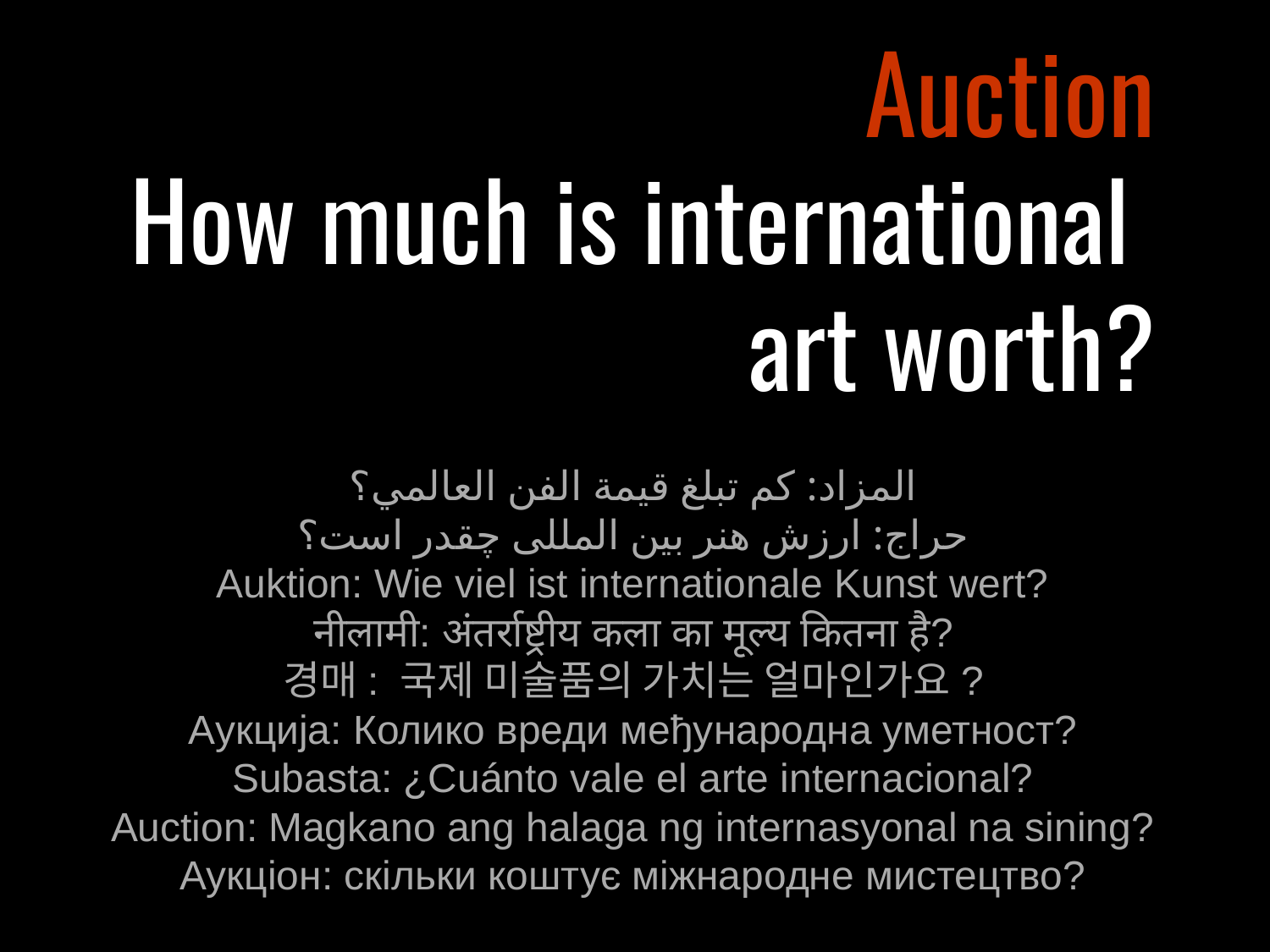

Auction
How much is international  art worth?
المزاد: كم تبلغ قيمة الفن العالمي؟
حراج: ارزش هنر بین المللی چقدر است؟
Auktion: Wie viel ist internationale Kunst wert?
नीलामी: अंतर्राष्ट्रीय कला का मूल्य कितना है?
경매: 국제 미술품의 가치는 얼마인가요?
Аукција: Колико вреди међународна уметност?
Subasta: ¿Cuánto vale el arte internacional?
Auction: Magkano ang halaga ng internasyonal na sining?
Аукціон: скільки коштує міжнародне мистецтво?